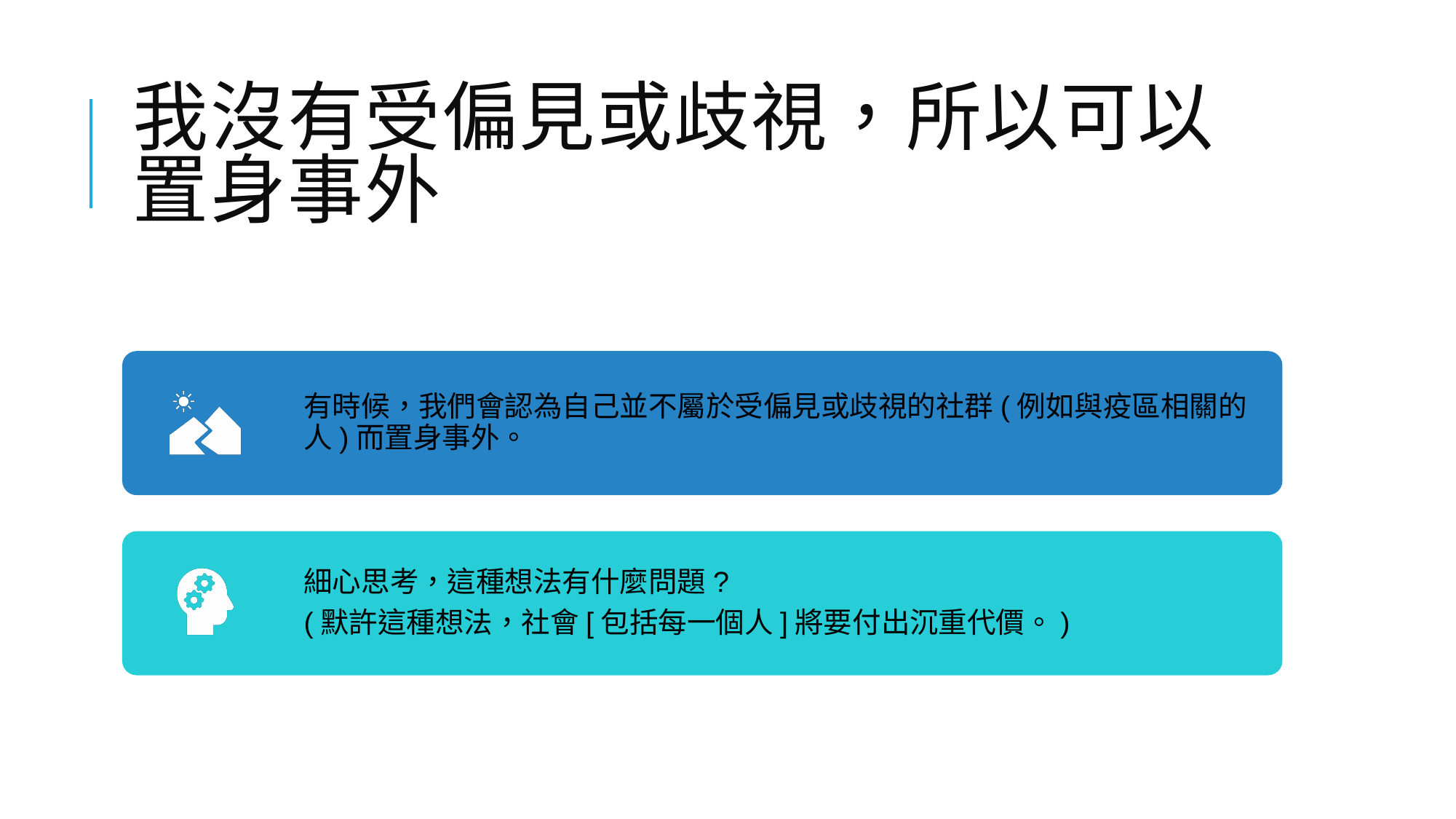

# 我沒有受偏見或歧視，所以可以置身事外
有時候，我們會認為自己並不屬於受偏見或歧視的社群(例如與疫區相關的人)而置身事外。
細心思考，這種想法有什麼問題?
(默許這種想法，社會[包括每一個人]將要付出沉重代價。)